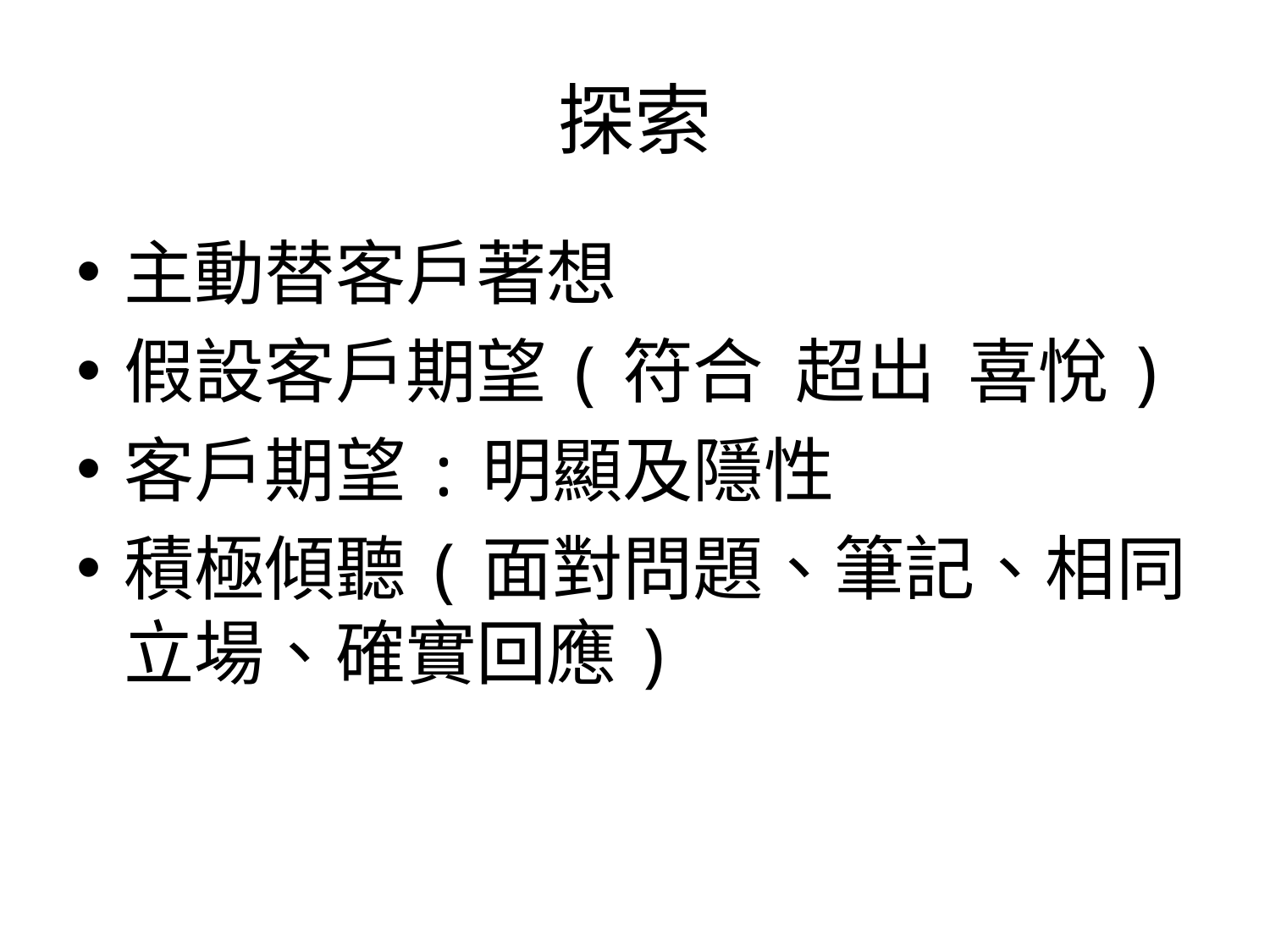

# 探索
主動替客戶著想
假設客戶期望(符合  超出  喜悅)
客戶期望:明顯及隱性
積極傾聽(面對問題、筆記、相同立場、確實回應)